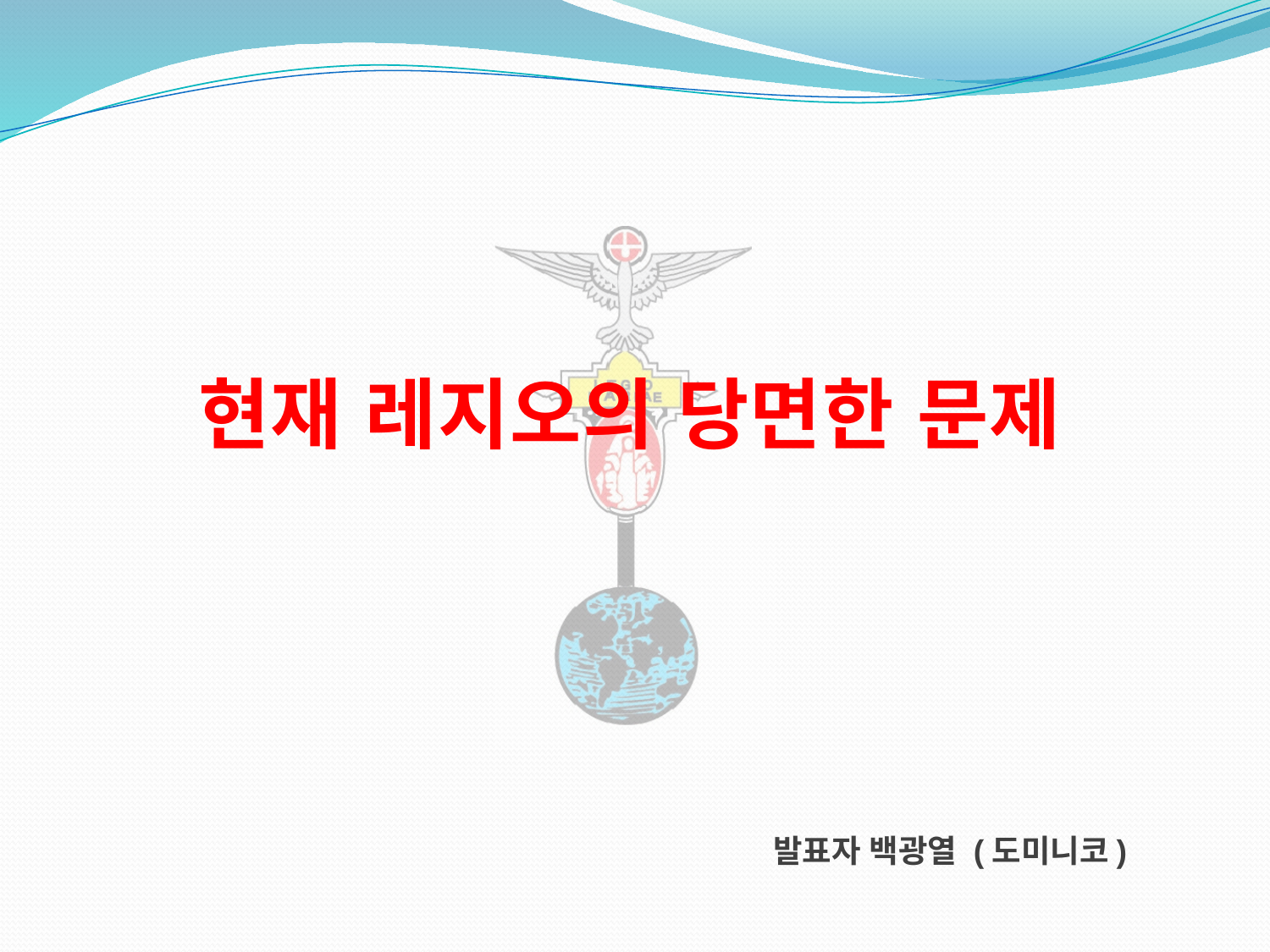

현재 레지오의 당면한 문제
발표자 백광열 (도미니코)